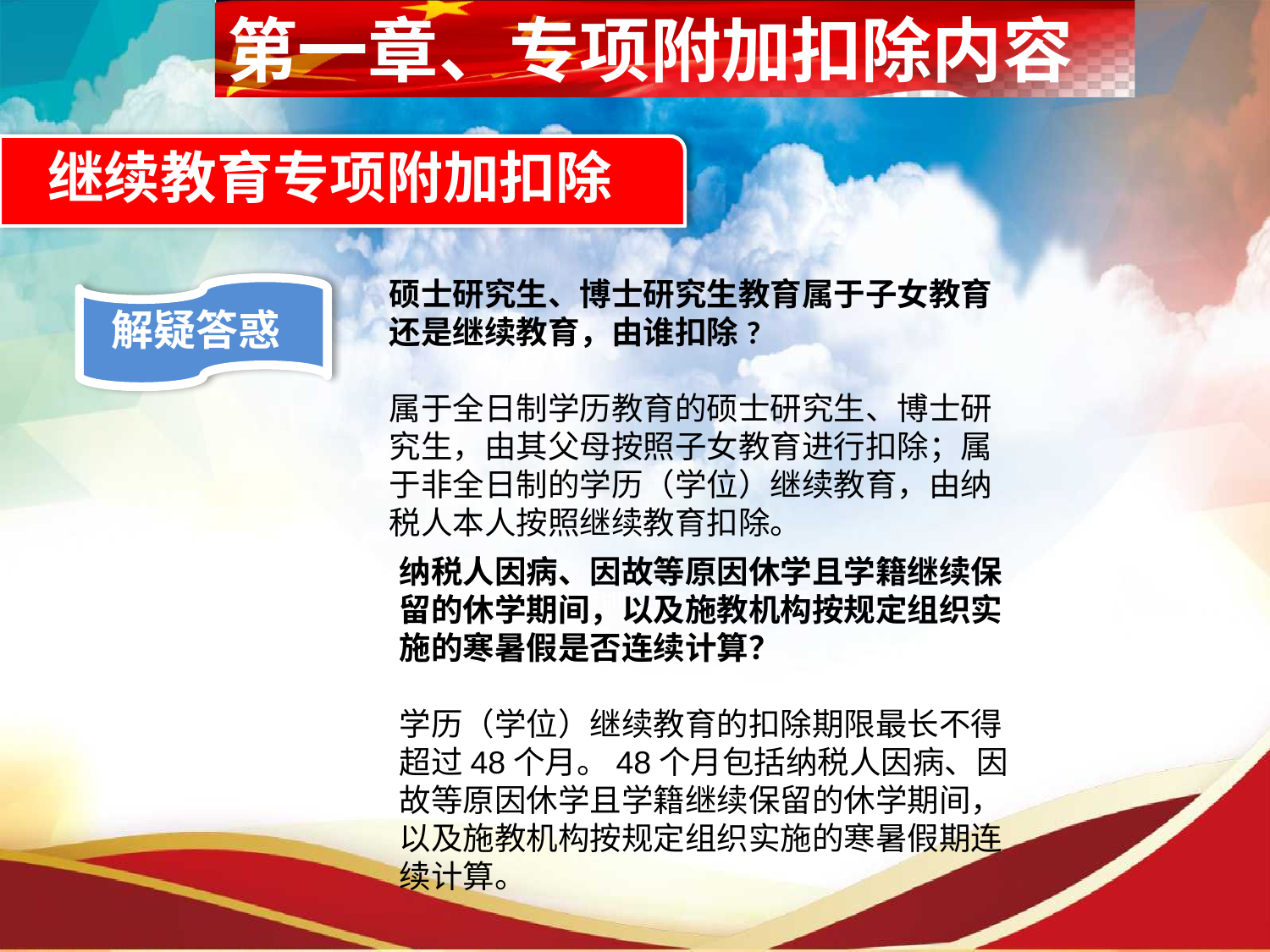

第一章、专项附加扣除内容

继续教育专项附加扣除
硕士研究生、博士研究生教育属于子女教育还是继续教育，由谁扣除?

属于全日制学历教育的硕士研究生、博士研究生，由其父母按照子女教育进行扣除；属于非全日制的学历（学位）继续教育，由纳税人本人按照继续教育扣除。

解疑答惑
纳税人因病、因故等原因休学且学籍继续保留的休学期间，以及施教机构按规定组织实施的寒暑假是否连续计算？

学历（学位）继续教育的扣除期限最长不得超过48个月。48个月包括纳税人因病、因故等原因休学且学籍继续保留的休学期间，以及施教机构按规定组织实施的寒暑假期连续计算。